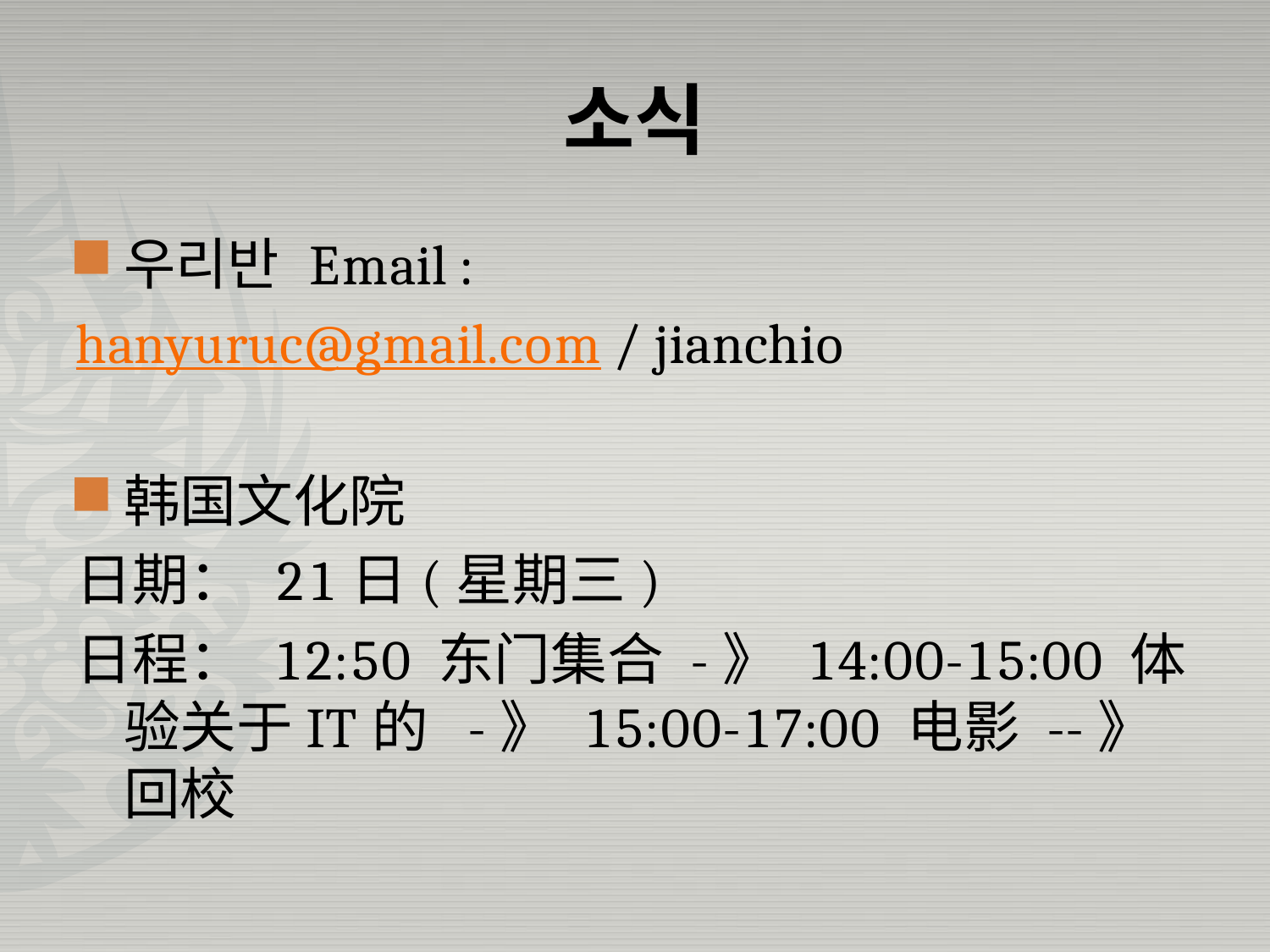

# 소식
우리반 Email :
hanyuruc@gmail.com / jianchio

韩国文化院
日期： 21日(星期三)
日程： 12:50 东门集合 -》 14:00-15:00 体验关于IT的  -》 15:00-17:00 电影 --》回校